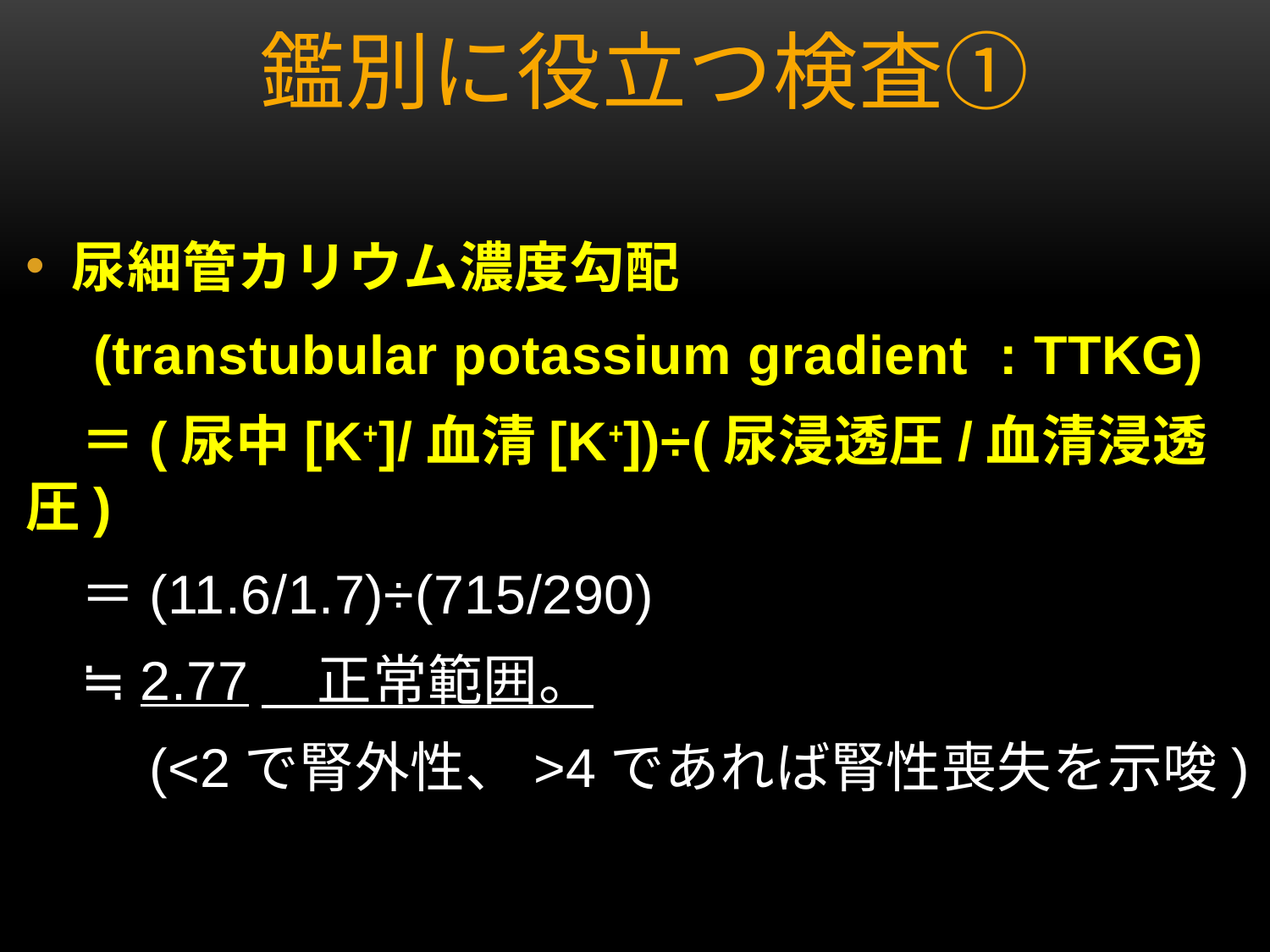

# 鑑別に役立つ検査①
尿細管カリウム濃度勾配
　(transtubular potassium gradient  : TTKG)
　＝(尿中[K+]/血清[K+])÷(尿浸透圧/血清浸透圧)
　＝(11.6/1.7)÷(715/290)
　≒2.77　正常範囲。
　　(<2で腎外性、>4であれば腎性喪失を示唆)